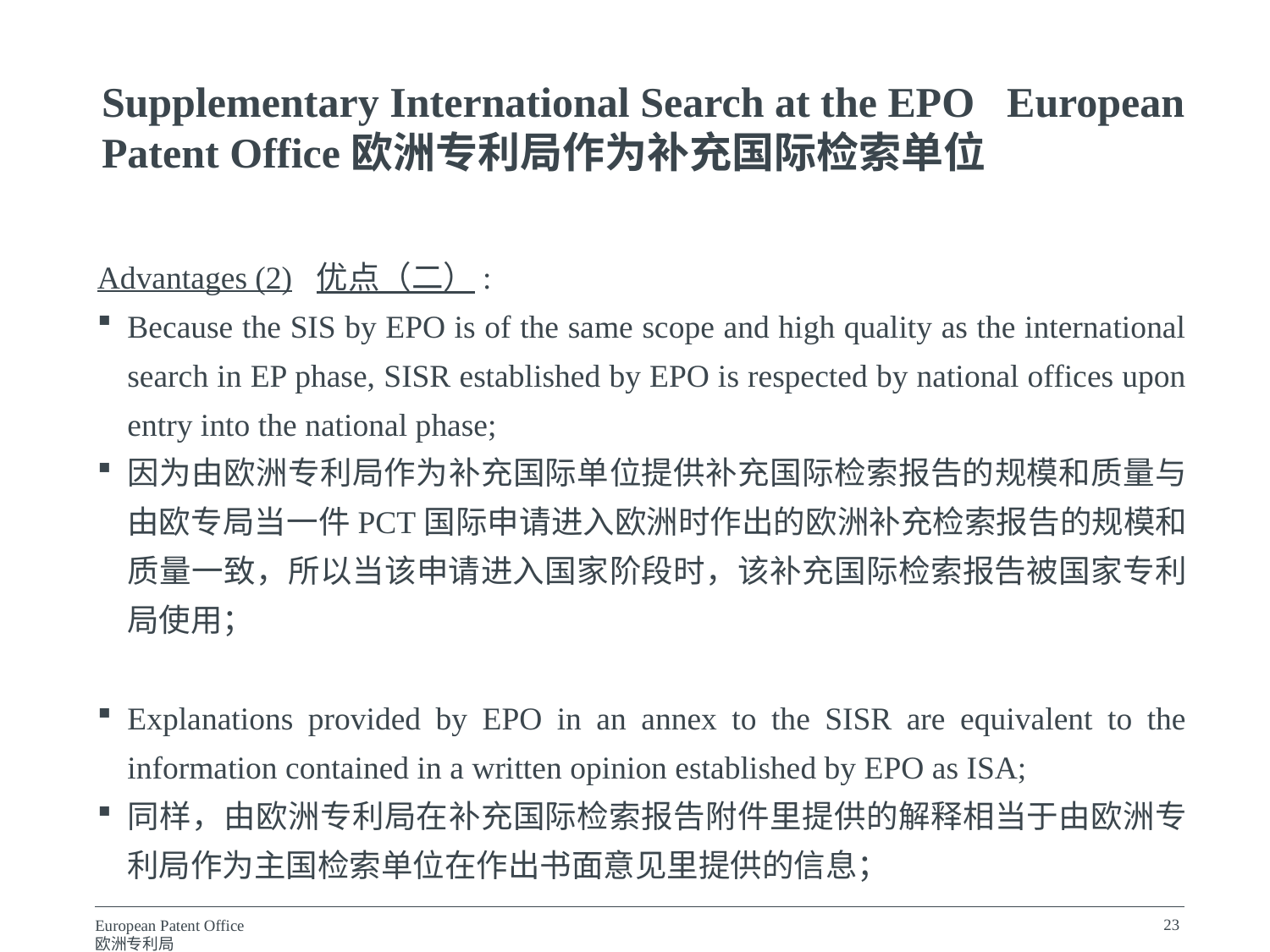

Supplementary International Search at the EPO   European Patent Office欧洲专利局作为补充国际检索单位

Advantages (2)  优点（二）:
Because the SIS by EPO is of the same scope and high quality as the international search in EP phase, SISR established by EPO is respected by national offices upon entry into the national phase;
因为由欧洲专利局作为补充国际单位提供补充国际检索报告的规模和质量与由欧专局当一件PCT国际申请进入欧洲时作出的欧洲补充检索报告的规模和质量一致，所以当该申请进入国家阶段时，该补充国际检索报告被国家专利局使用；

Explanations provided by EPO in an annex to the SISR are equivalent to the information contained in a written opinion established by EPO as ISA;
同样，由欧洲专利局在补充国际检索报告附件里提供的解释相当于由欧洲专利局作为主国检索单位在作出书面意见里提供的信息；

23